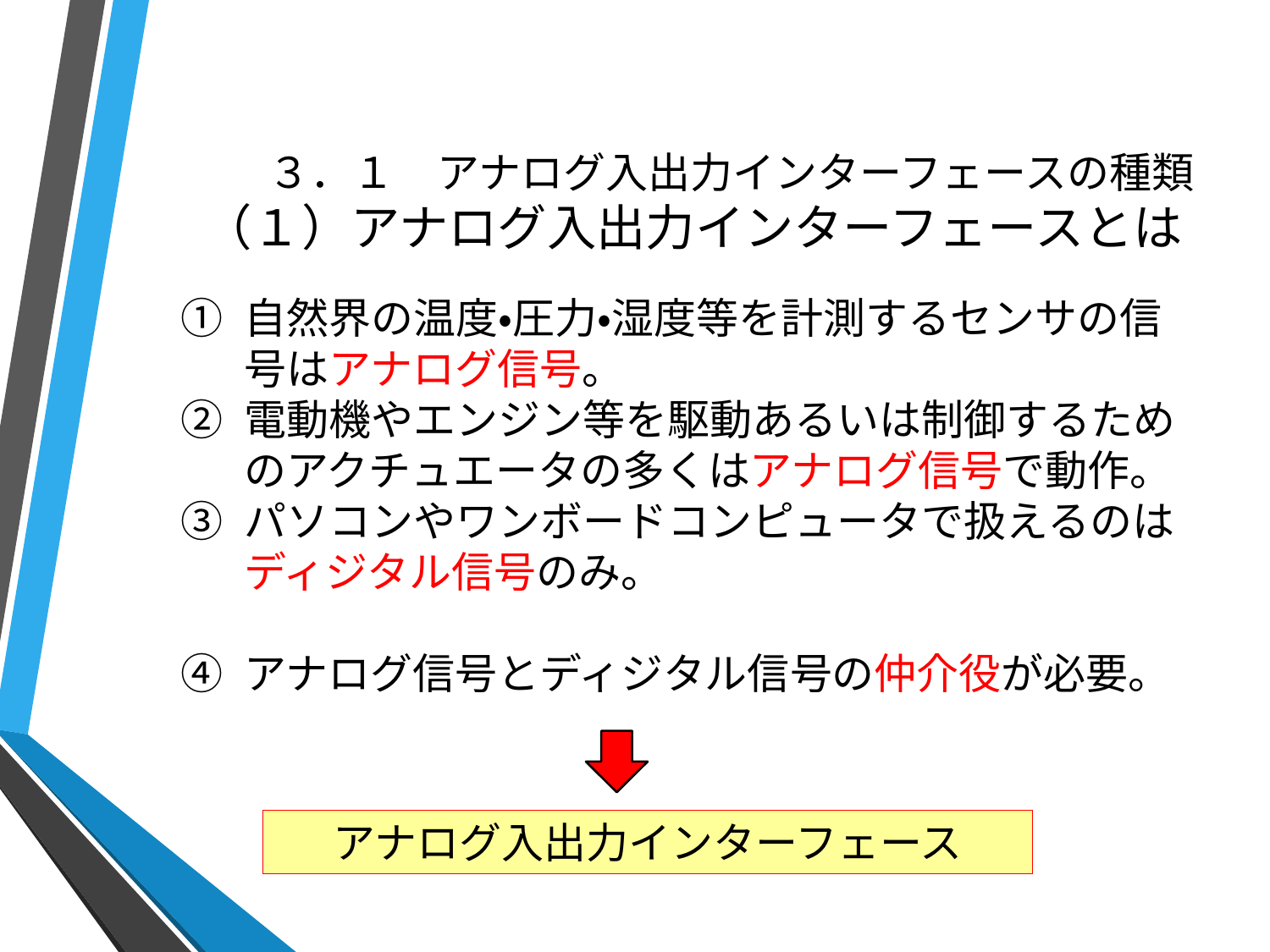

# ３．１　アナログ入出力インターフェースの種類 （１）アナログ入出力インターフェースとは
自然界の温度・圧力・湿度等を計測するセンサの信号はアナログ信号。
電動機やエンジン等を駆動あるいは制御するためのアクチュエータの多くはアナログ信号で動作。
パソコンやワンボードコンピュータで扱えるのはディジタル信号のみ。

アナログ信号とディジタル信号の仲介役が必要。

アナログ入出力インターフェース